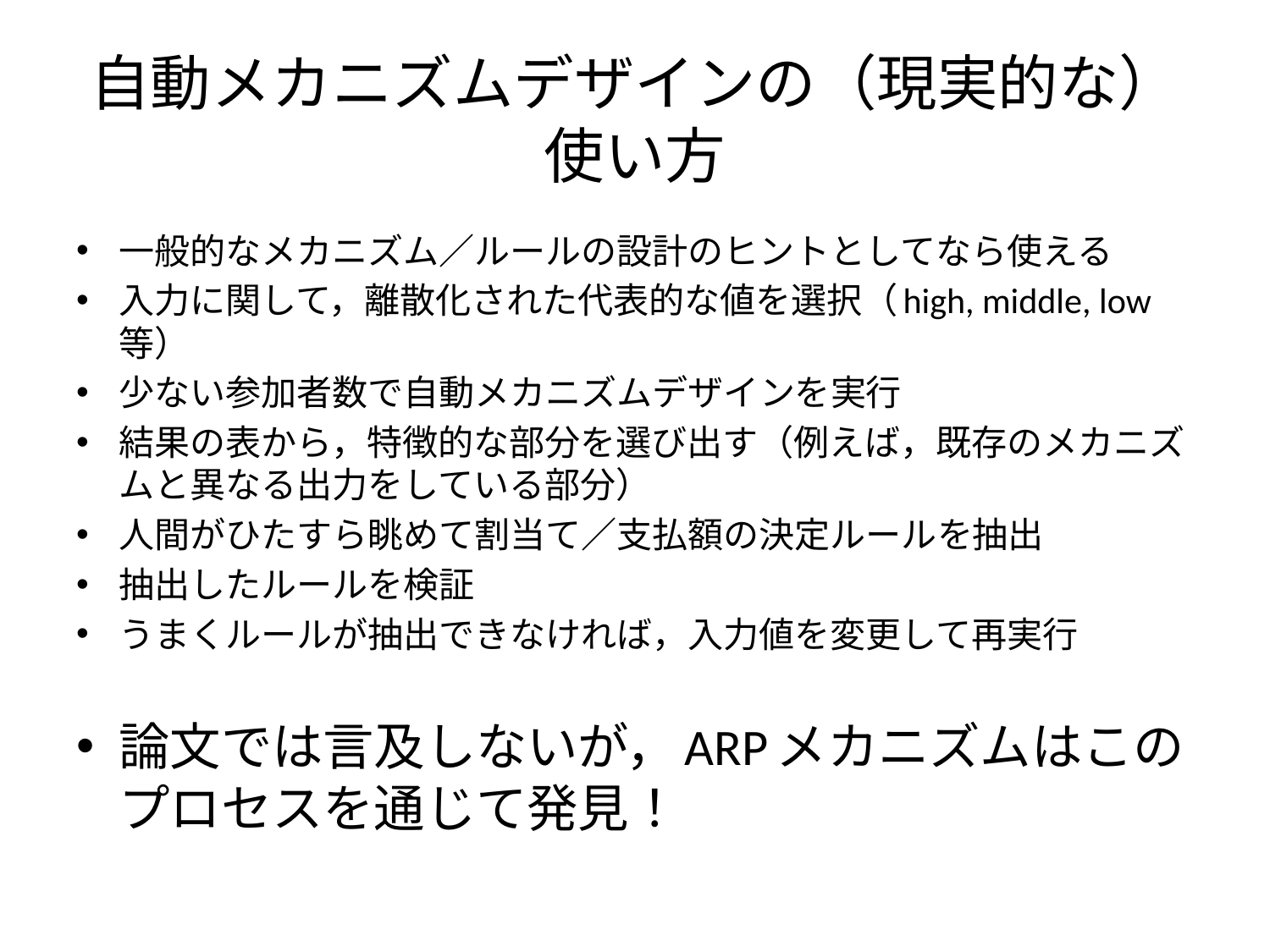

# 自動メカニズムデザインの（現実的な）使い方
一般的なメカニズム／ルールの設計のヒントとしてなら使える
入力に関して，離散化された代表的な値を選択（high, middle, low等）
少ない参加者数で自動メカニズムデザインを実行
結果の表から，特徴的な部分を選び出す（例えば，既存のメカニズムと異なる出力をしている部分）
人間がひたすら眺めて割当て／支払額の決定ルールを抽出
抽出したルールを検証
うまくルールが抽出できなければ，入力値を変更して再実行

論文では言及しないが，ARPメカニズムはこのプロセスを通じて発見！